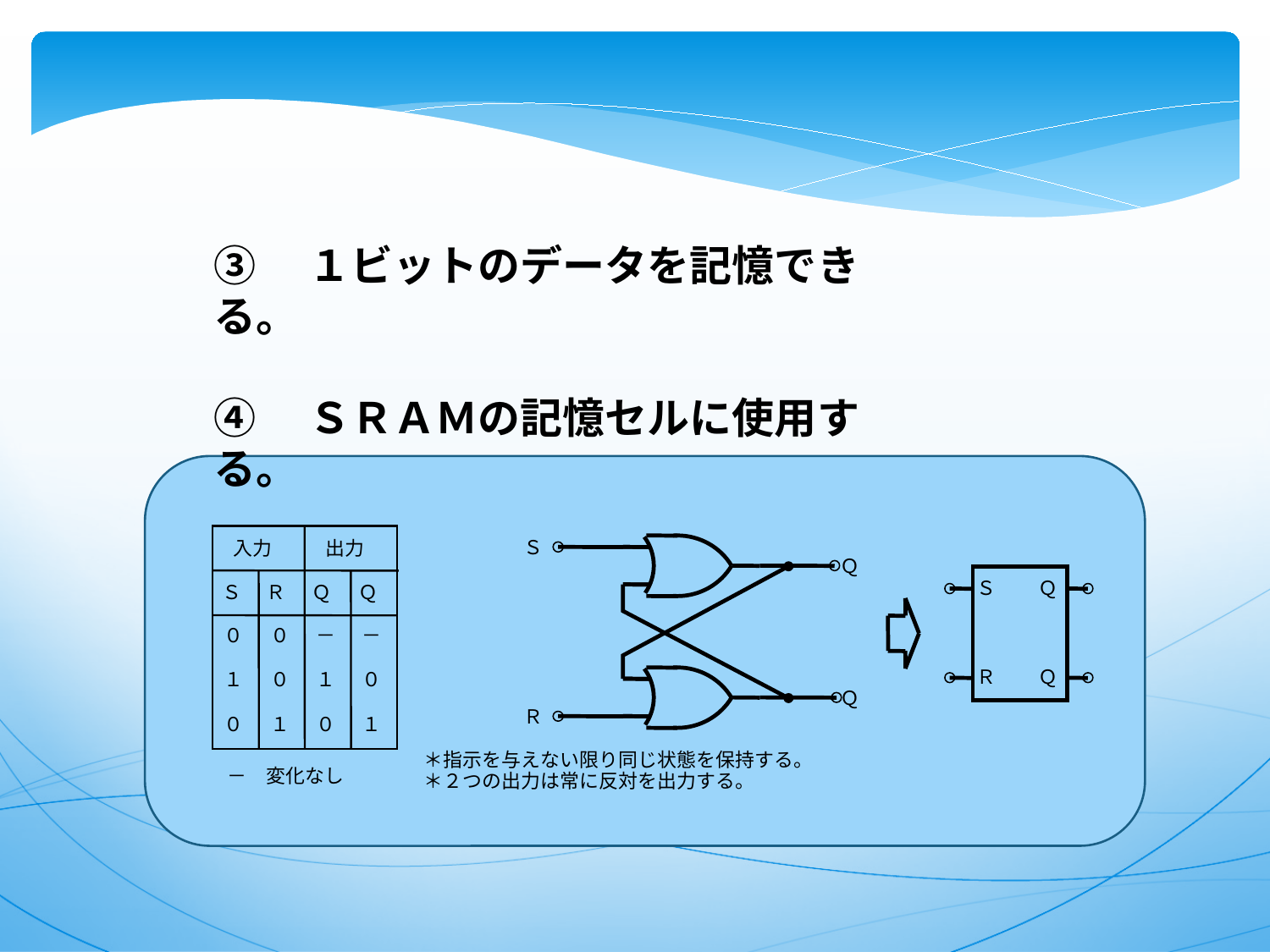

③　１ビットのデータを記憶できる。

④　ＳＲＡＭの記憶セルに使用する。

Ｓ
入力
出力

Ｑ

Ｓ
Ｑ
Ｓ
Ｒ
Ｑ
Ｑ

０
０
－
－
Ｒ
Ｑ

１
０
１
０

Ｑ

Ｒ

０
１
０
１

＊指示を与えない限り同じ状態を保持する。
＊２つの出力は常に反対を出力する。

－　変化なし